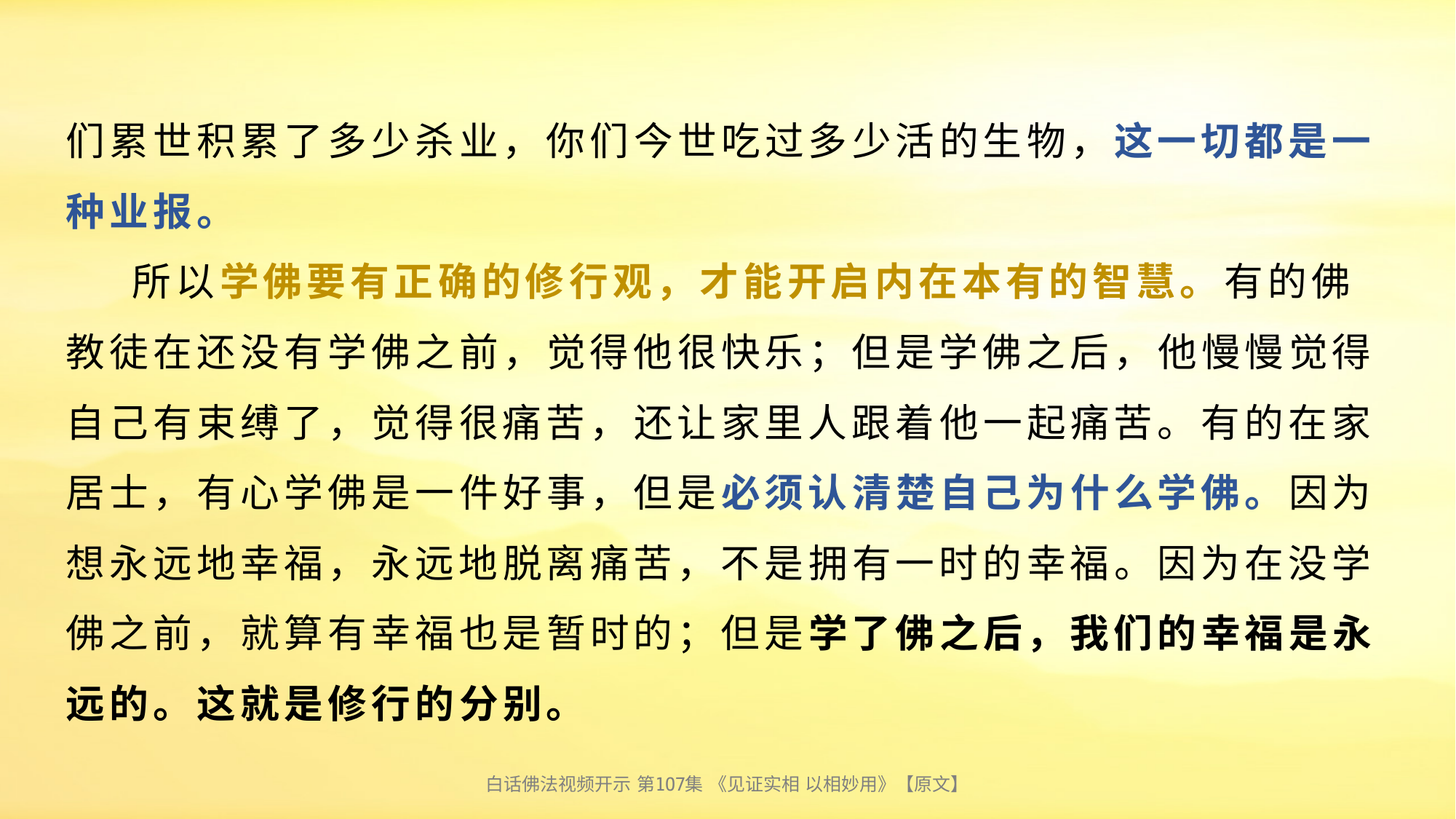

# 们累世积累了多少杀业，你们今世吃过多少活的生物，这一切都是一种业报。 所以学佛要有正确的修行观，才能开启内在本有的智慧。有的佛教徒在还没有学佛之前，觉得他很快乐；但是学佛之后，他慢慢觉得自己有束缚了，觉得很痛苦，还让家里人跟着他一起痛苦。有的在家居士，有心学佛是一件好事，但是必须认清楚自己为什么学佛。因为想永远地幸福，永远地脱离痛苦，不是拥有一时的幸福。因为在没学佛之前，就算有幸福也是暂时的；但是学了佛之后，我们的幸福是永远的。这就是修行的分别。
白话佛法视频开示 第107集 《见证实相 以相妙用》【原文】